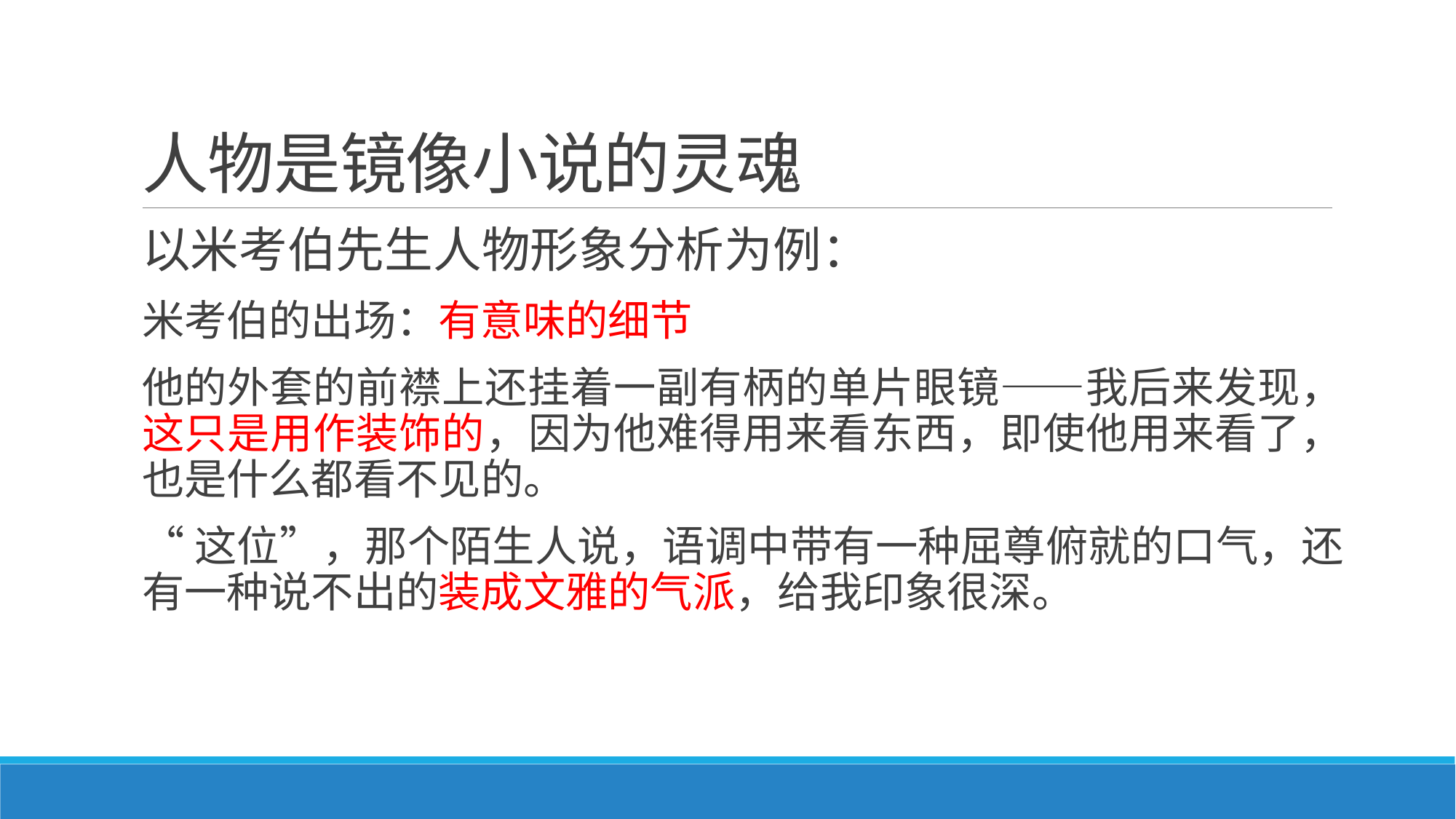

# 人物是镜像小说的灵魂
以米考伯先生人物形象分析为例：
米考伯的出场：有意味的细节
他的外套的前襟上还挂着一副有柄的单片眼镜——我后来发现，这只是用作装饰的，因为他难得用来看东西，即使他用来看了，也是什么都看不见的。
“这位”，那个陌生人说，语调中带有一种屈尊俯就的口气，还有一种说不出的装成文雅的气派，给我印象很深。